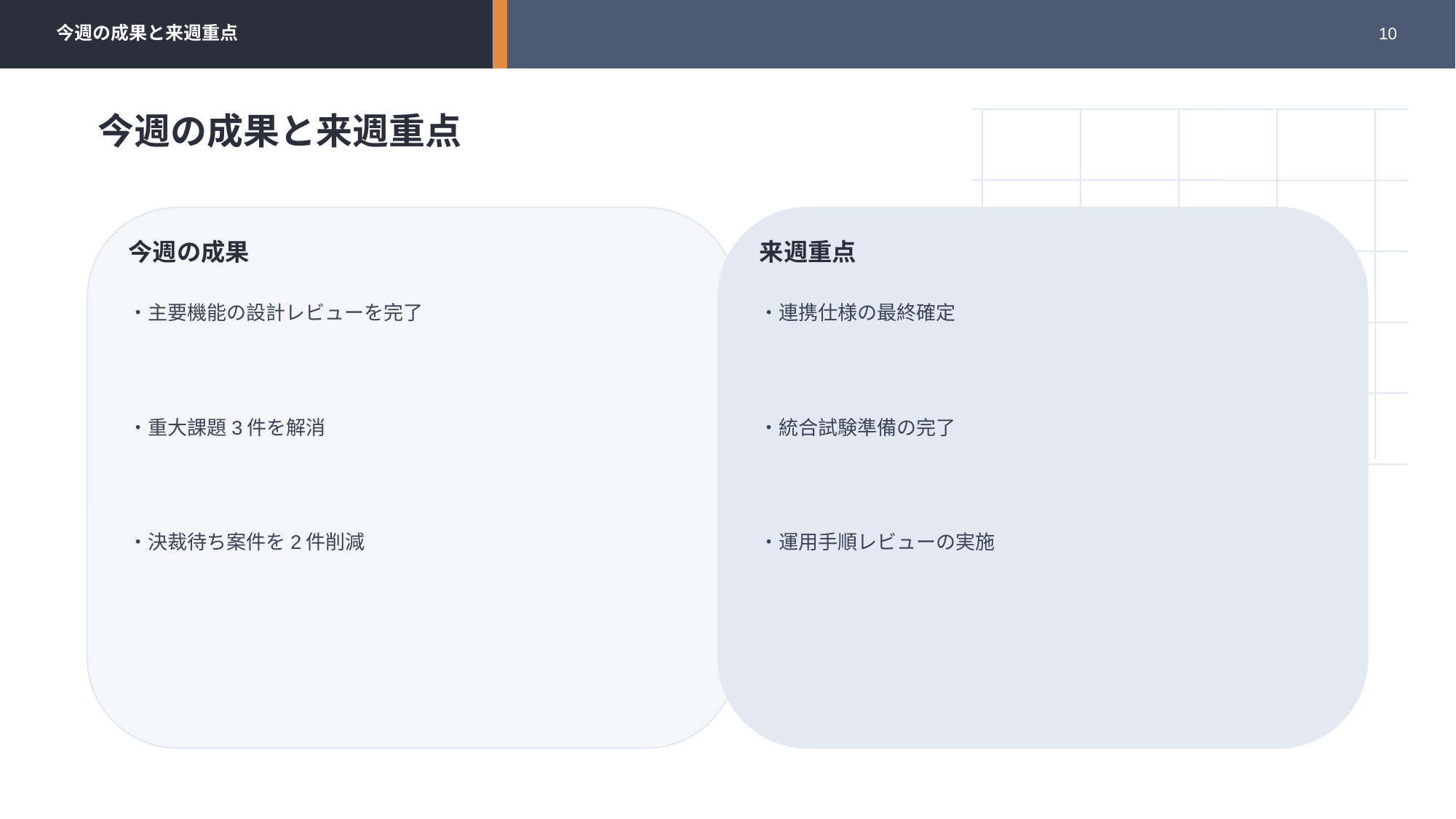

今週の成果と来週重点
10
今週の成果と来週重点

今週の成果
来週重点

・主要機能の設計レビューを完了
・連携仕様の最終確定

・重大課題3件を解消
・統合試験準備の完了

・決裁待ち案件を2件削減
・運用手順レビューの実施